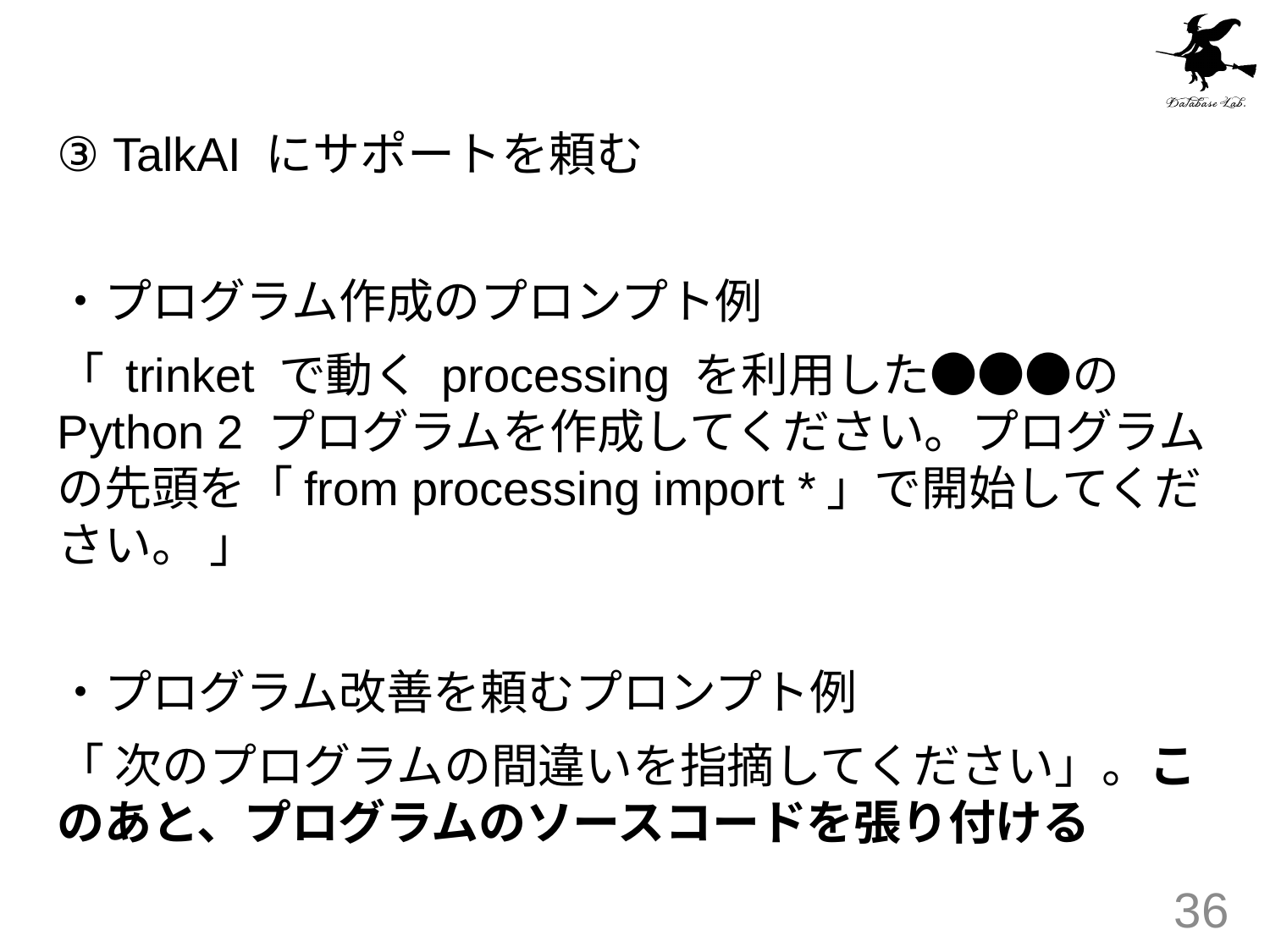

#
③ TalkAI にサポートを頼む

・プログラム作成のプロンプト例
「 trinket で動く processing を利用した●●●の Python 2 プログラムを作成してください。プログラムの先頭を「from processing import *」で開始してください。 」

・プログラム改善を頼むプロンプト例
「 次のプログラムの間違いを指摘してください」。このあと、プログラムのソースコードを張り付ける
36